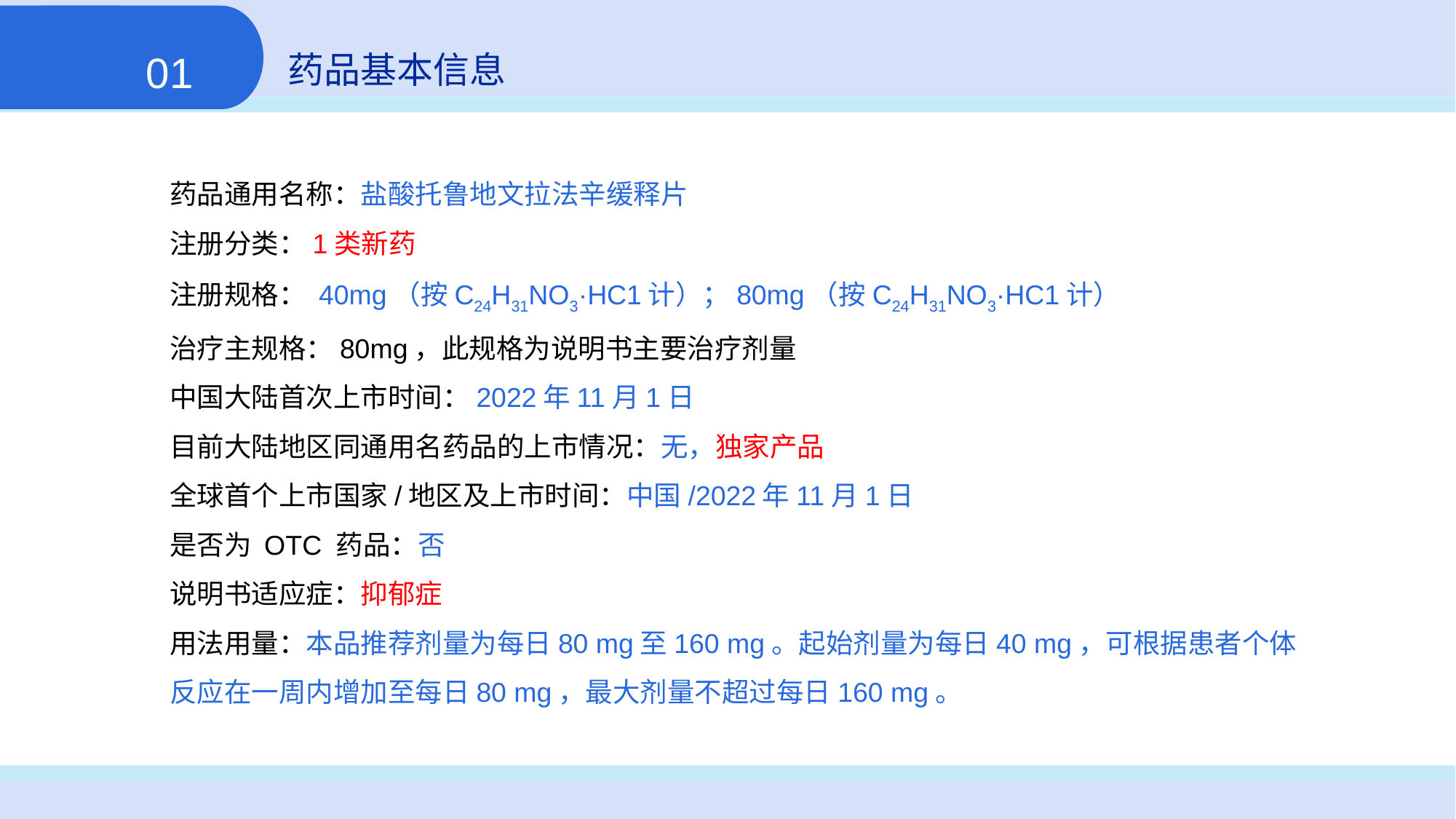

01
药品基本信息

药品通用名称：盐酸托鲁地文拉法辛缓释片
注册分类：1类新药
注册规格： 40mg（按C24H31NO3·HC1计）；80mg（按C24H31NO3·HC1计）
治疗主规格：80mg，此规格为说明书主要治疗剂量
中国大陆首次上市时间：2022年11月1日
目前大陆地区同通用名药品的上市情况：无，独家产品
全球首个上市国家/地区及上市时间：中国/2022年11月1日
是否为 OTC 药品：否
说明书适应症：抑郁症
用法用量：本品推荐剂量为每日80 mg至160 mg。起始剂量为每日40 mg，可根据患者个体反应在一周内增加至每日80 mg，最大剂量不超过每日160 mg。